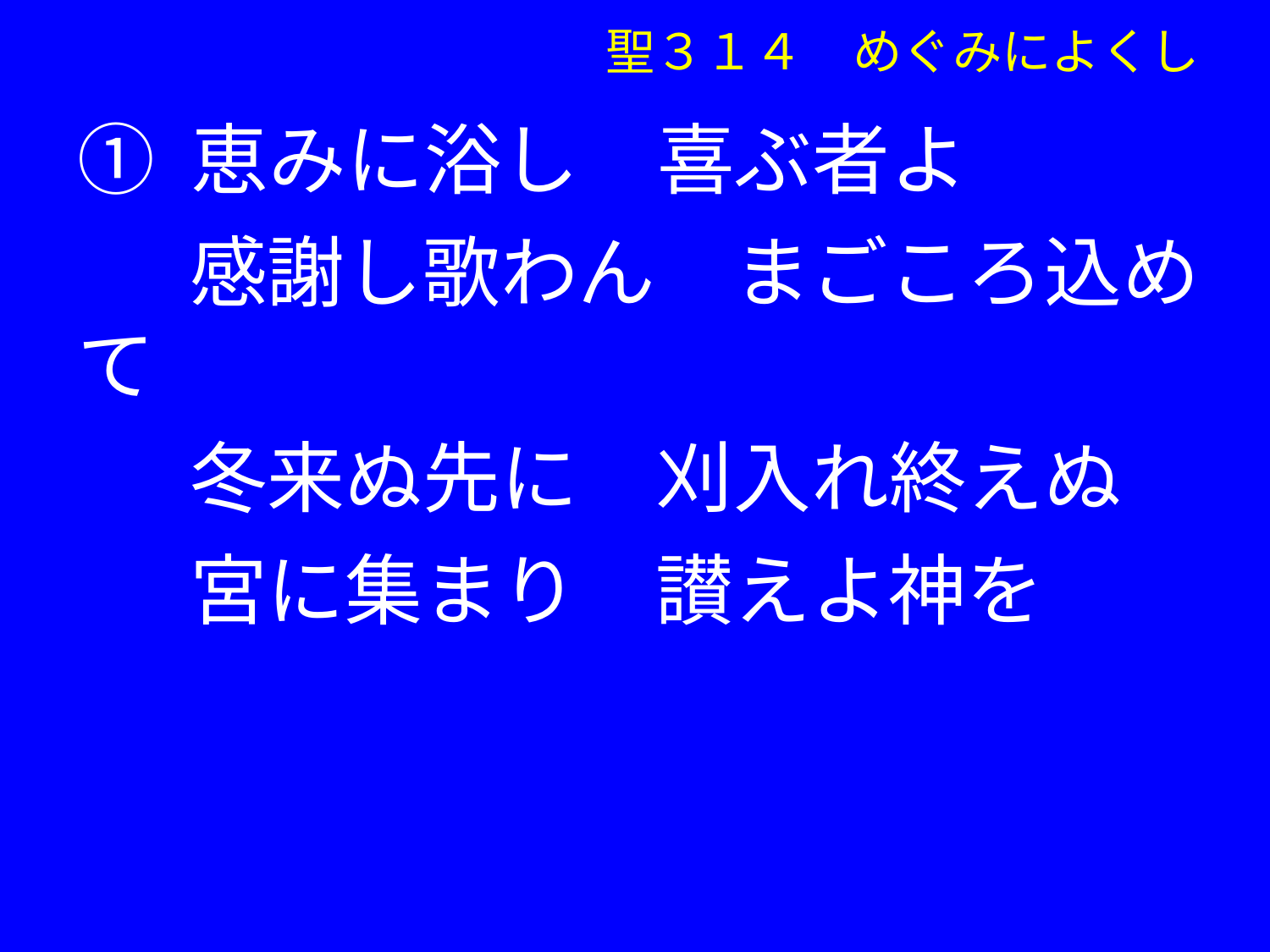

聖３１４　めぐみによくし
① 恵みに浴し　喜ぶ者よ
　  感謝し歌わん　まごころ込めて
　  冬来ぬ先に　刈入れ終えぬ
　  宮に集まり　讃えよ神を